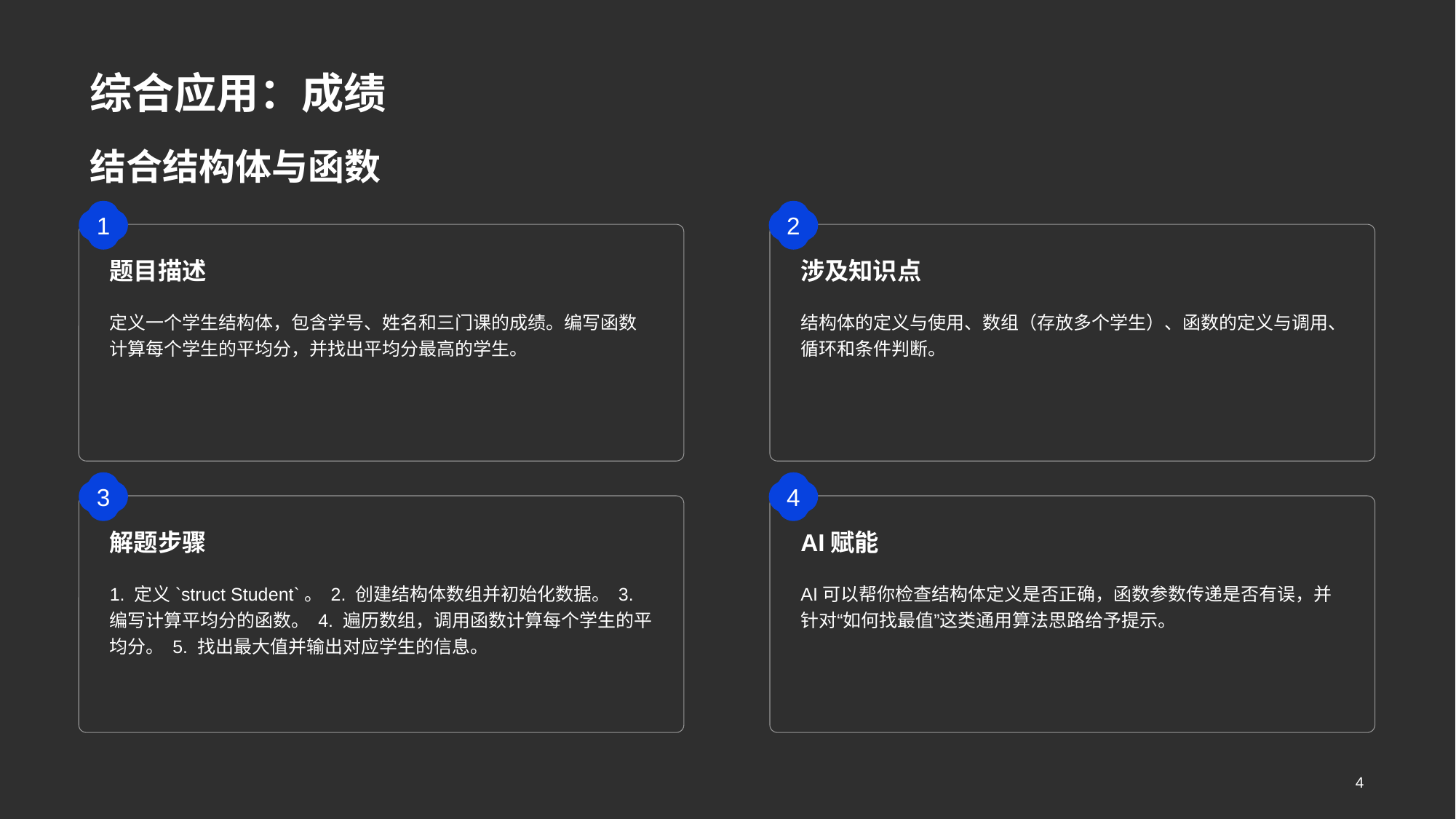

综合应用：成绩
结合结构体与函数
1

题目描述
定义一个学生结构体，包含学号、姓名和三门课的成绩。编写函数计算每个学生的平均分，并找出平均分最高的学生。
2

涉及知识点
结构体的定义与使用、数组（存放多个学生）、函数的定义与调用、循环和条件判断。
3

解题步骤
1. 定义`struct Student`。 2. 创建结构体数组并初始化数据。 3. 编写计算平均分的函数。 4. 遍历数组，调用函数计算每个学生的平均分。 5. 找出最大值并输出对应学生的信息。
4

AI赋能
AI可以帮你检查结构体定义是否正确，函数参数传递是否有误，并针对“如何找最值”这类通用算法思路给予提示。
4